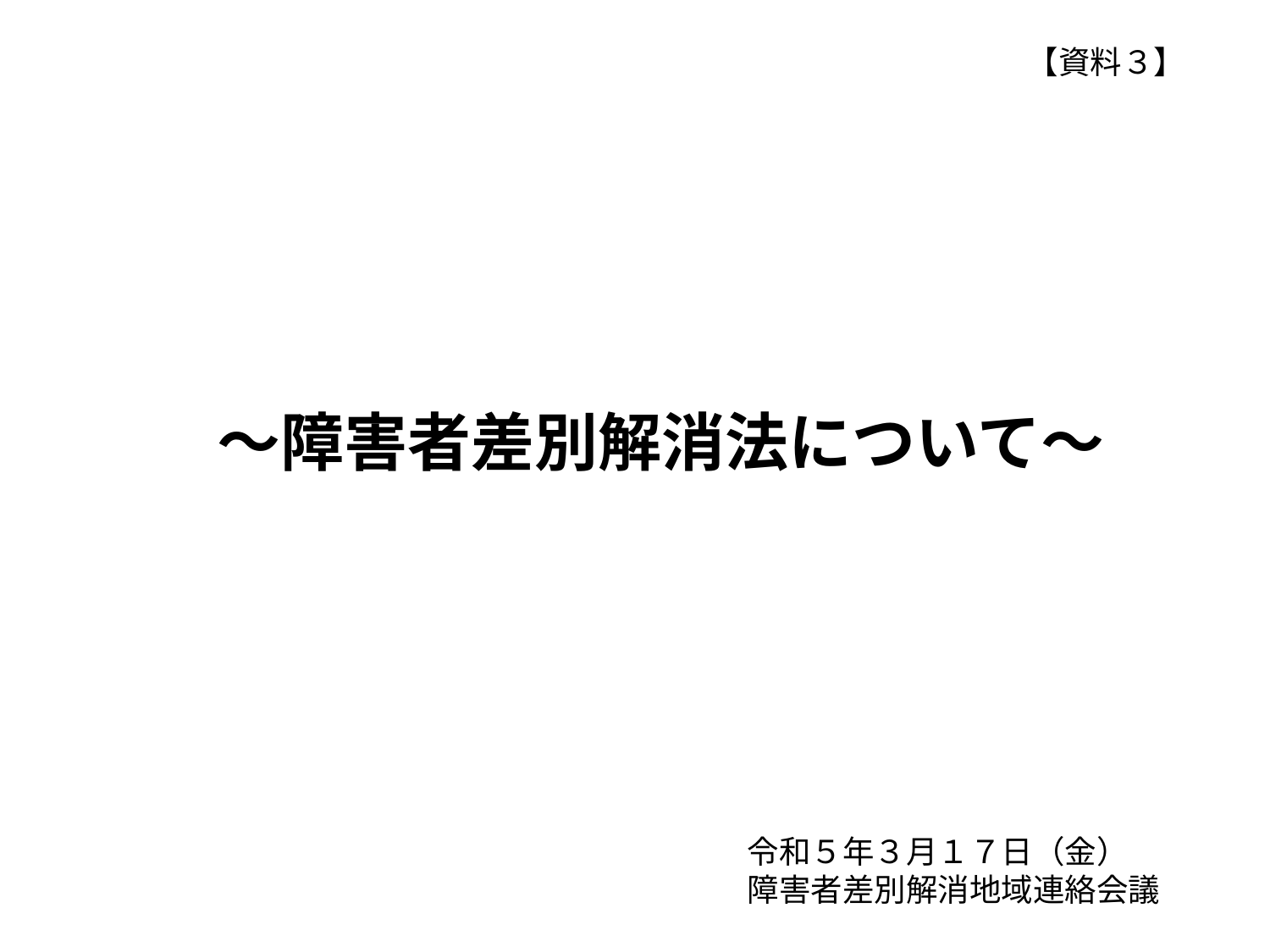

【資料３】
～障害者差別解消法について～
令和５年３月１７日（金）
障害者差別解消地域連絡会議